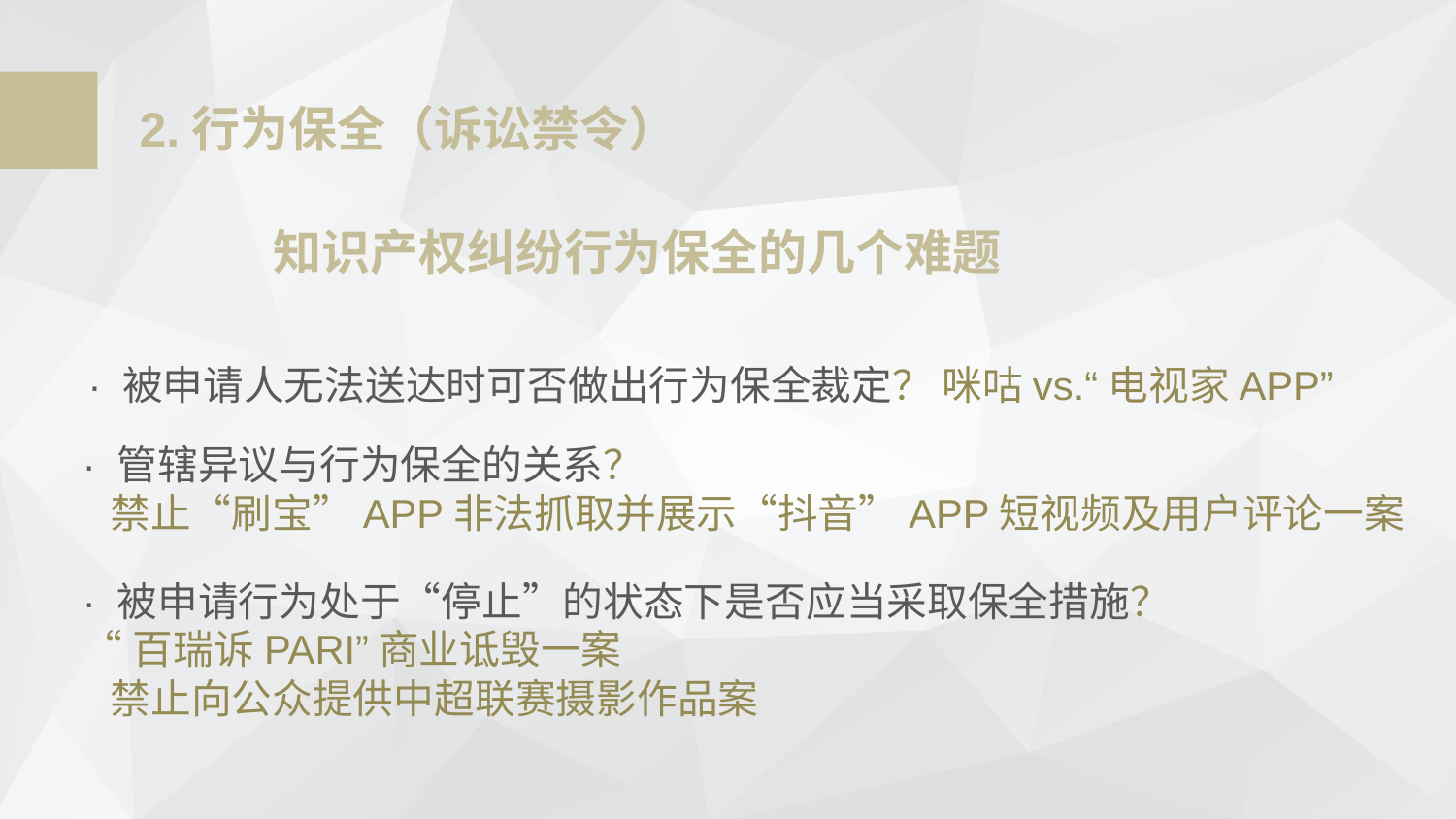

2.行为保全（诉讼禁令）
知识产权纠纷行为保全的几个难题
 · 被申请人无法送达时可否做出行为保全裁定？ 咪咕vs.“电视家APP”
· 管辖异议与行为保全的关系？
  禁止“刷宝”APP非法抓取并展示“抖音”APP短视频及用户评论一案
· 被申请行为处于“停止”的状态下是否应当采取保全措施？
“百瑞诉PARI”商业诋毁一案
  禁止向公众提供中超联赛摄影作品案